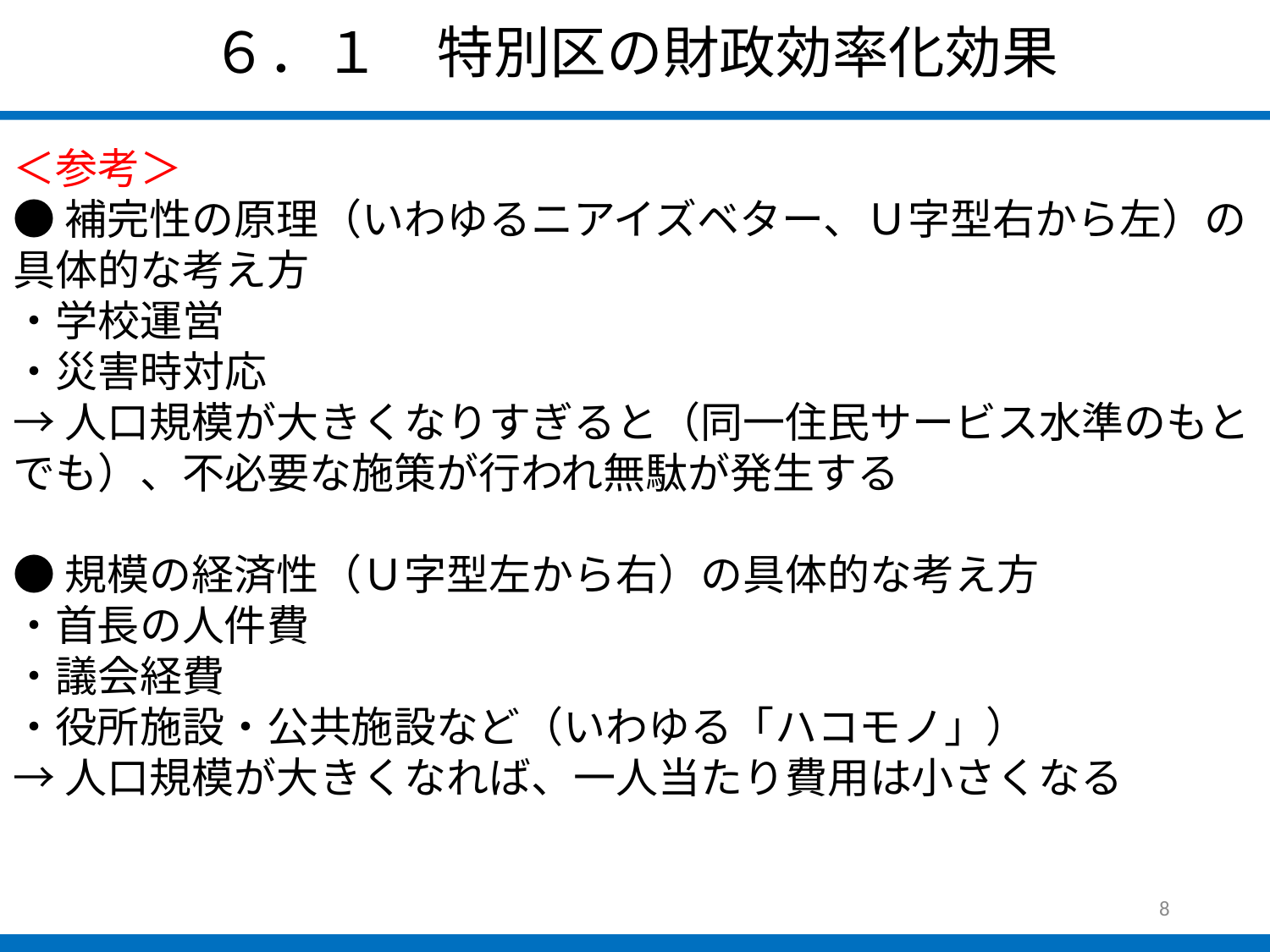

６．１　特別区の財政効率化効果

＜参考＞
●補完性の原理（いわゆるニアイズベター、Ｕ字型右から左）の具体的な考え方
・学校運営
・災害時対応
→人口規模が大きくなりすぎると（同一住民サービス水準のもとでも）、不必要な施策が行われ無駄が発生する

●規模の経済性（Ｕ字型左から右）の具体的な考え方
・首長の人件費
・議会経費
・役所施設・公共施設など（いわゆる「ハコモノ」）
→人口規模が大きくなれば、一人当たり費用は小さくなる

8